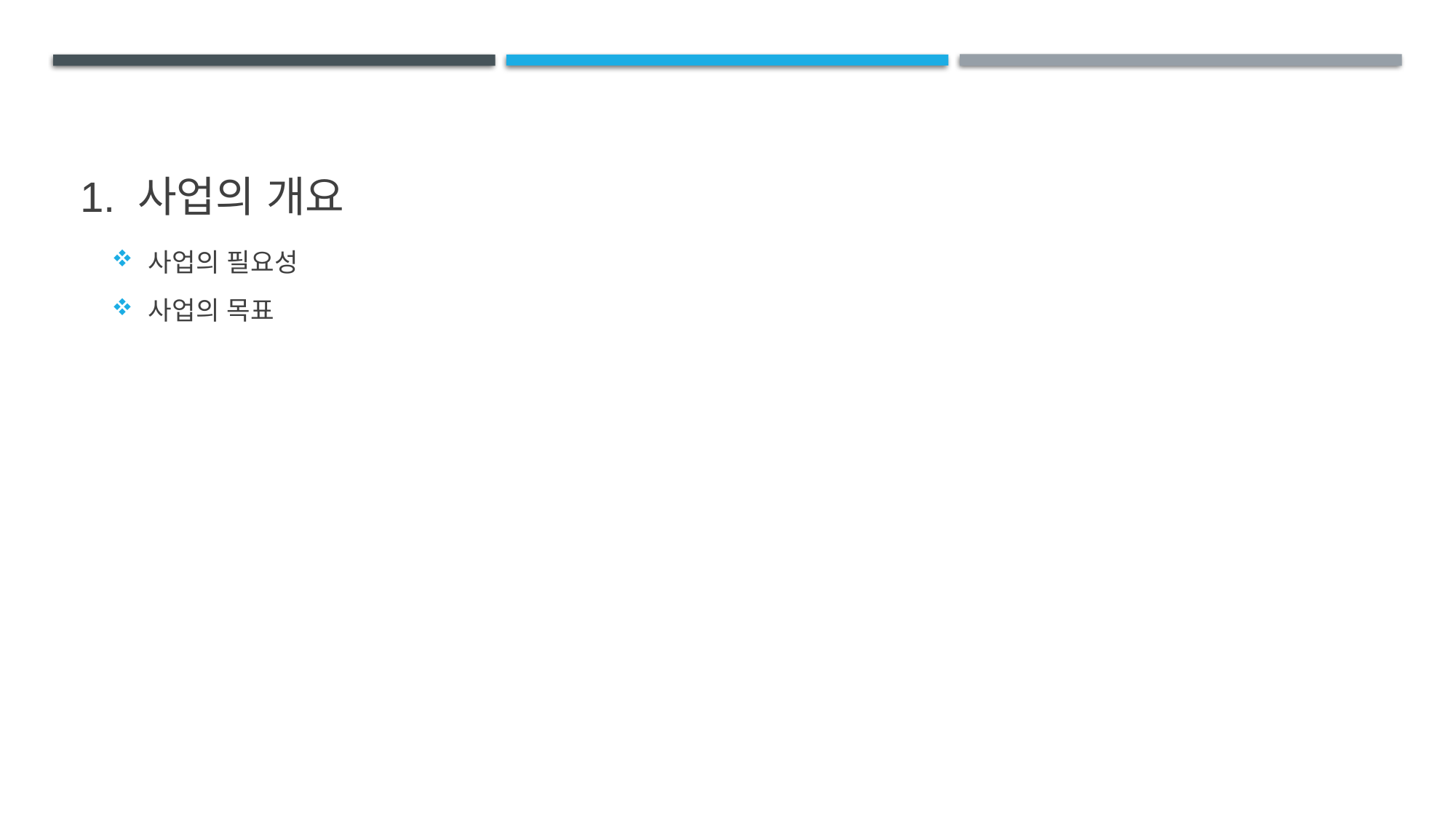

# 1. 사업의 개요
사업의 필요성
사업의 목표